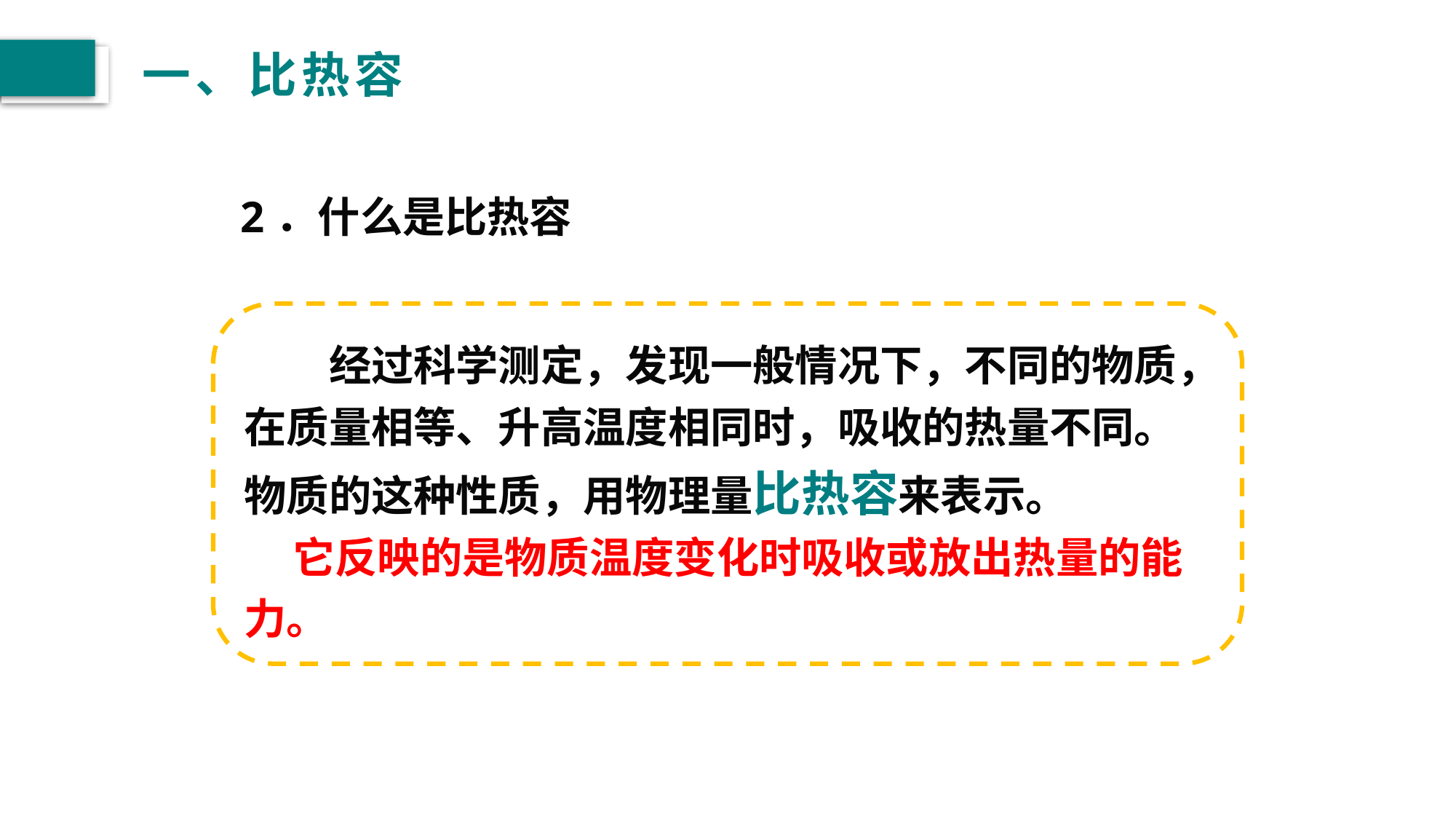

# 一、比热容
2．什么是比热容

　　经过科学测定，发现一般情况下，不同的物质，在质量相等、升高温度相同时，吸收的热量不同。物质的这种性质，用物理量比热容来表示。
    它反映的是物质温度变化时吸收或放出热量的能力。